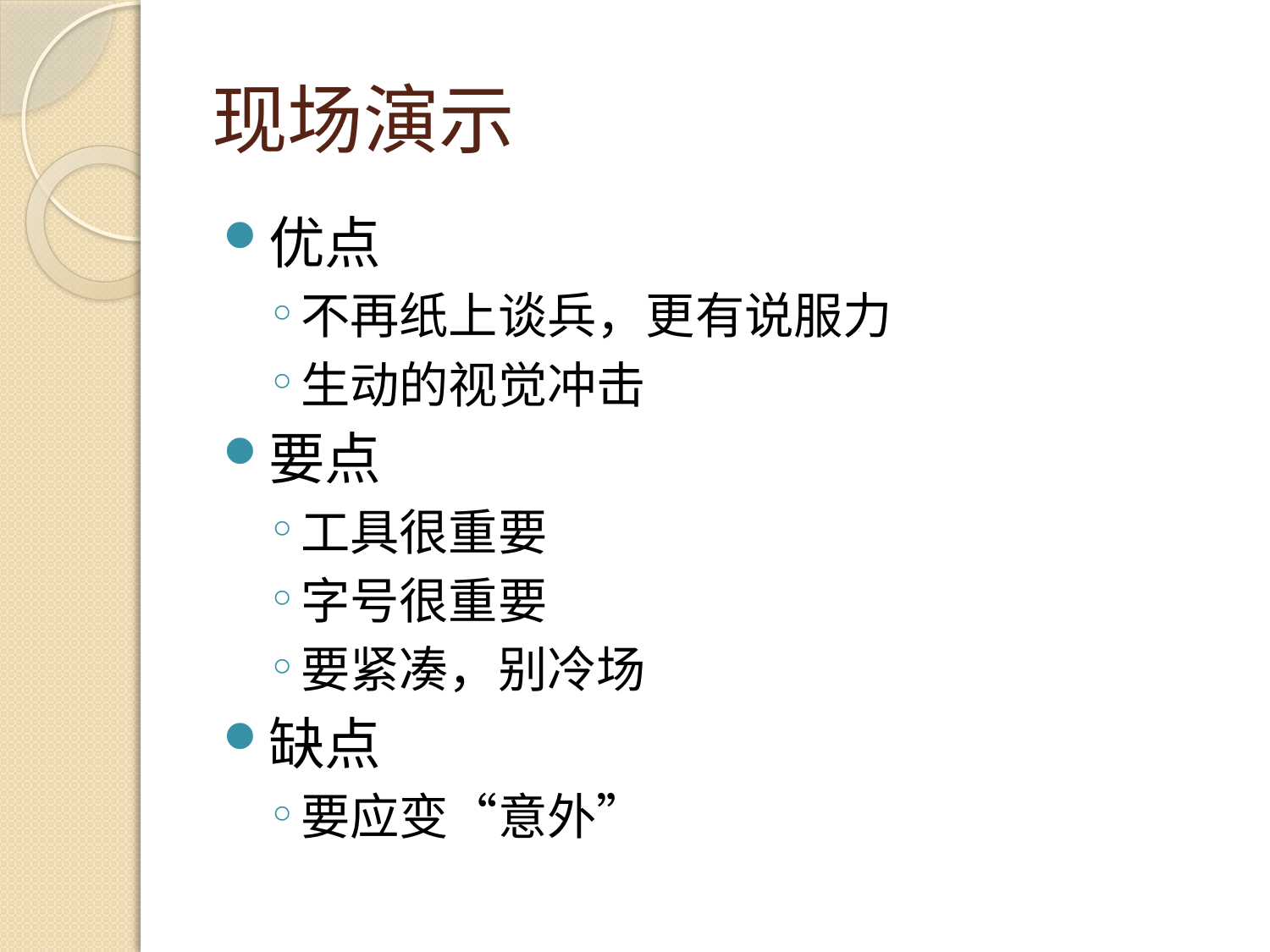

# 现场演示
优点
不再纸上谈兵，更有说服力
生动的视觉冲击
要点
工具很重要
字号很重要
要紧凑，别冷场
缺点
要应变“意外”